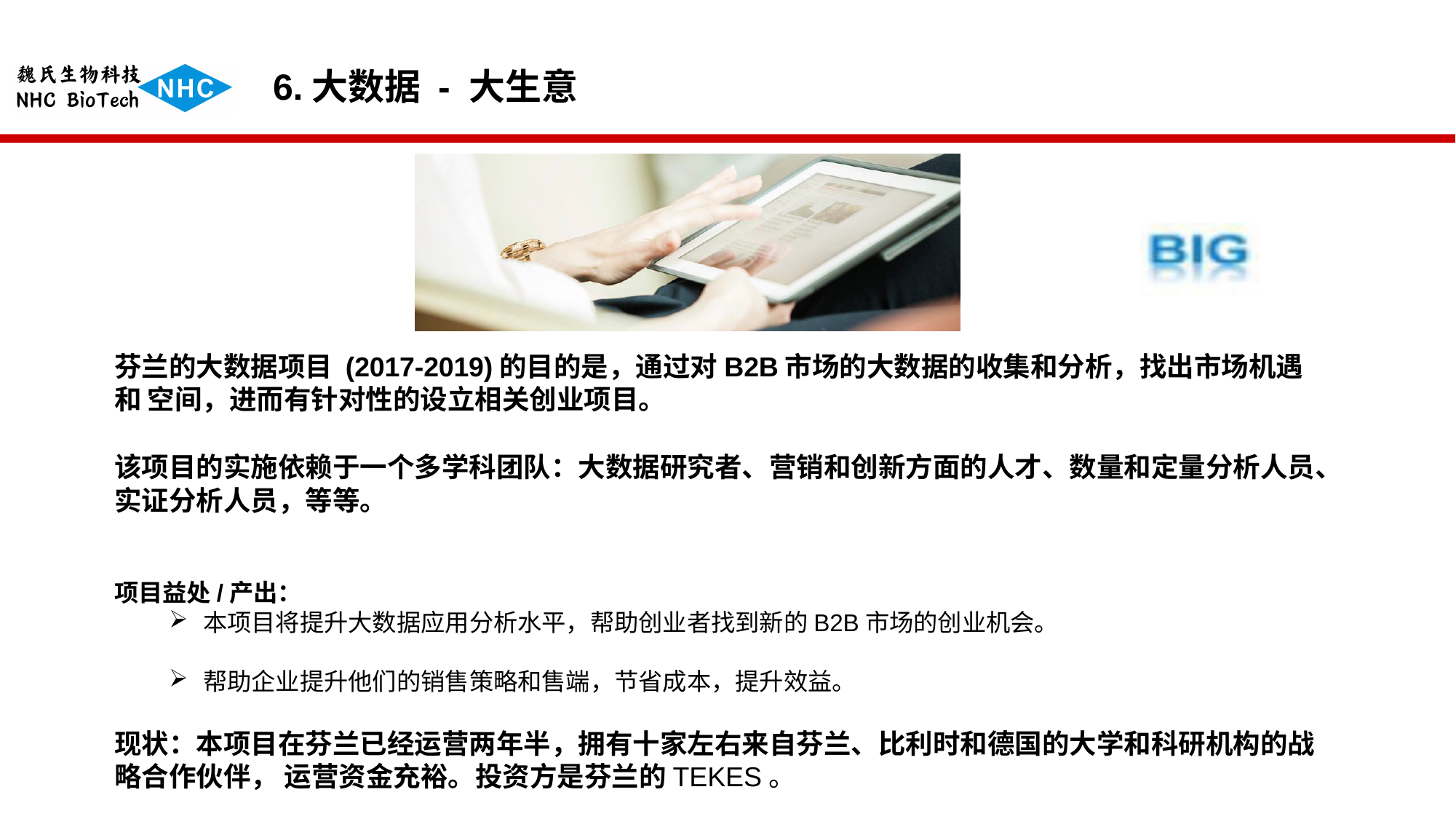

6.大数据 - 大生意

芬兰的大数据项目 (2017-2019)的目的是，通过对B2B市场的大数据的收集和分析，找出市场机遇和 空间，进而有针对性的设立相关创业项目。

该项目的实施依赖于一个多学科团队：大数据研究者、营销和创新方面的人才、数量和定量分析人员、 实证分析人员，等等。

项目益处/产出：
本项目将提升大数据应用分析水平，帮助创业者找到新的B2B市场的创业机会。

帮助企业提升他们的销售策略和售端，节省成本，提升效益。

现状：本项目在芬兰已经运营两年半，拥有十家左右来自芬兰、比利时和德国的大学和科研机构的战 略合作伙伴， 运营资金充裕。投资方是芬兰的TEKES。